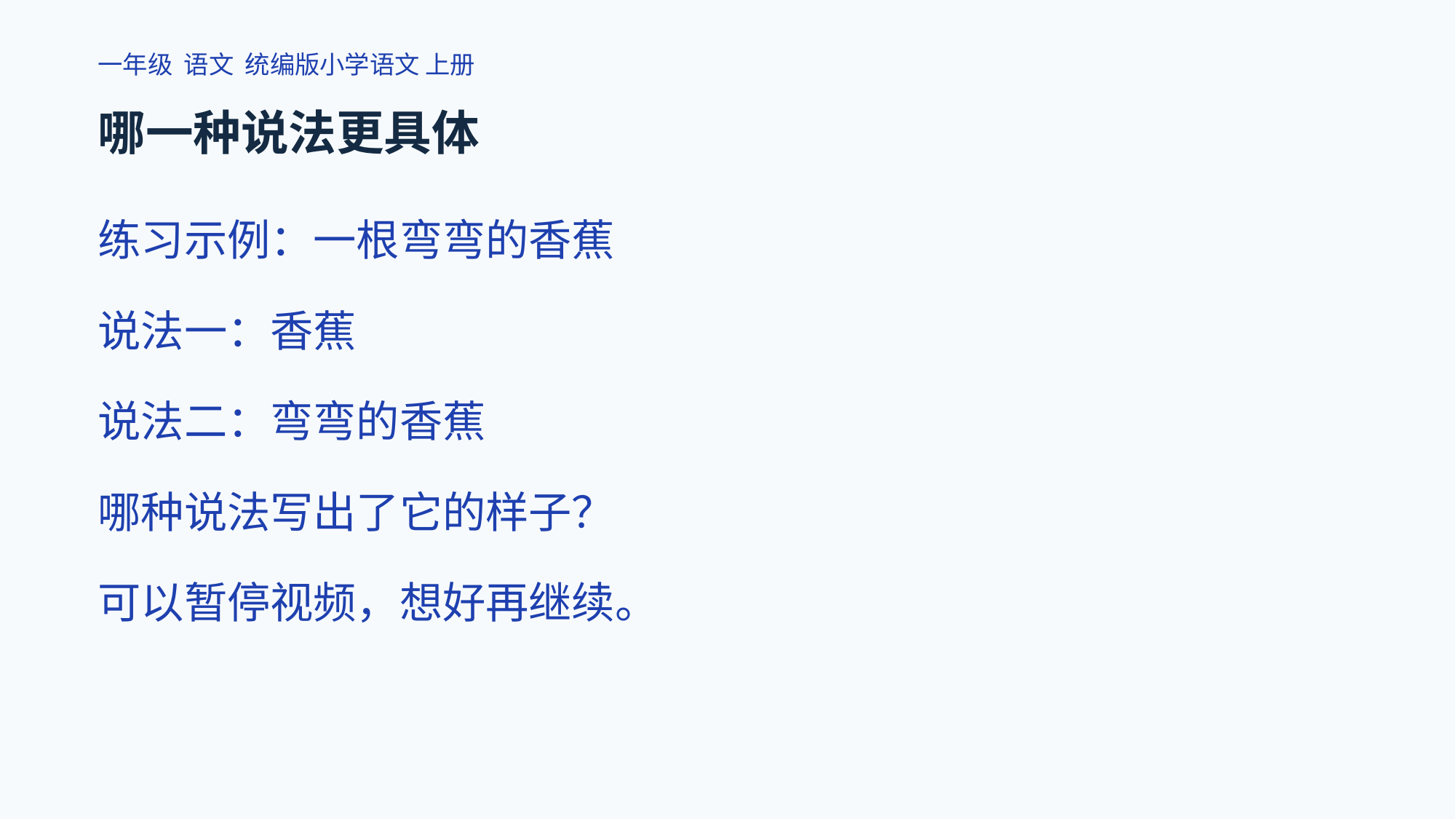

一年级  语文  统编版小学语文 上册
哪一种说法更具体
练习示例：一根弯弯的香蕉
说法一：香蕉
说法二：弯弯的香蕉
哪种说法写出了它的样子？
可以暂停视频，想好再继续。